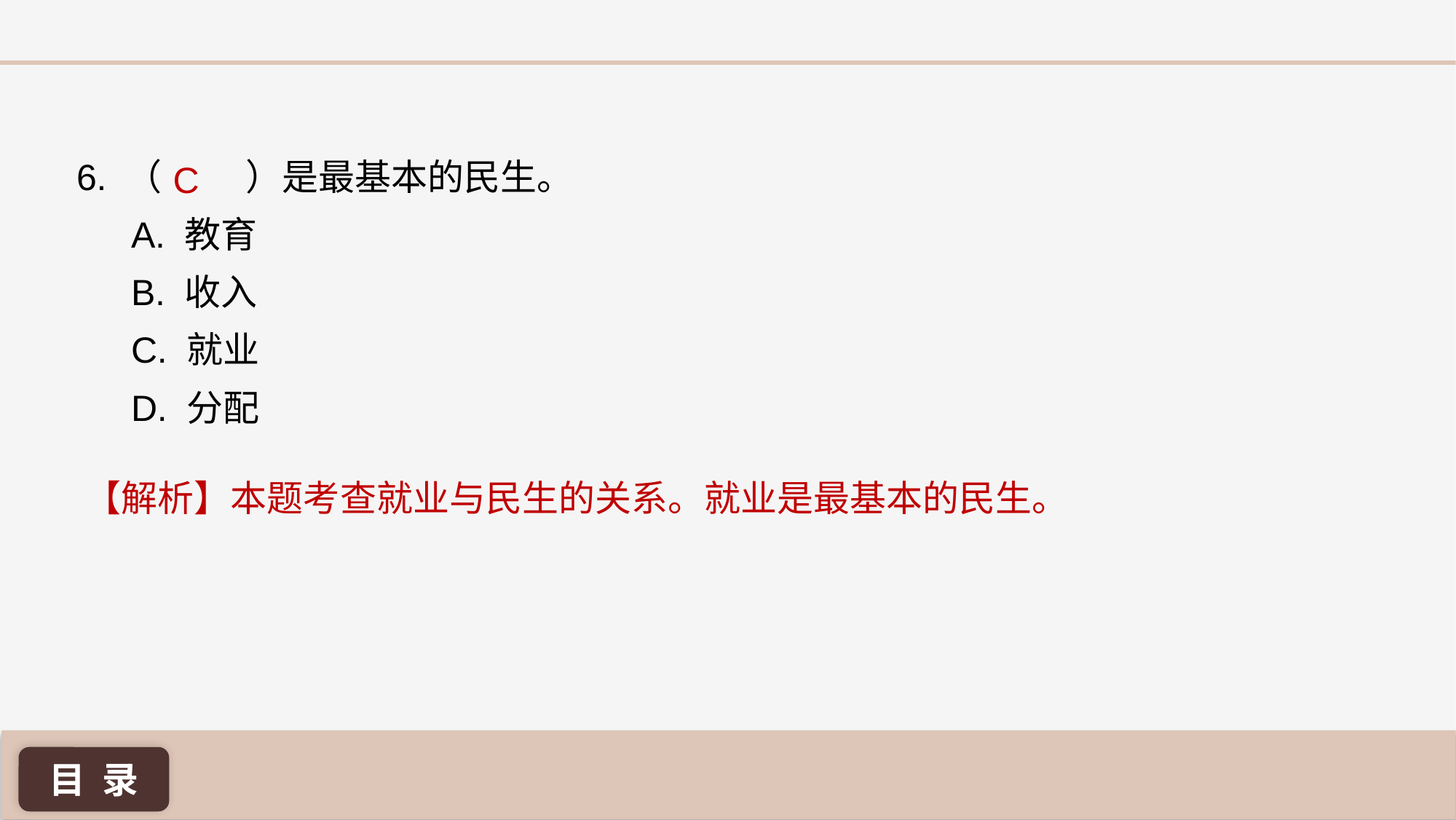

6. （	 ）是最基本的民生。
A. 教育
B. 收入
C. 就业
D. 分配
C
【解析】本题考查就业与民生的关系。就业是最基本的民生。